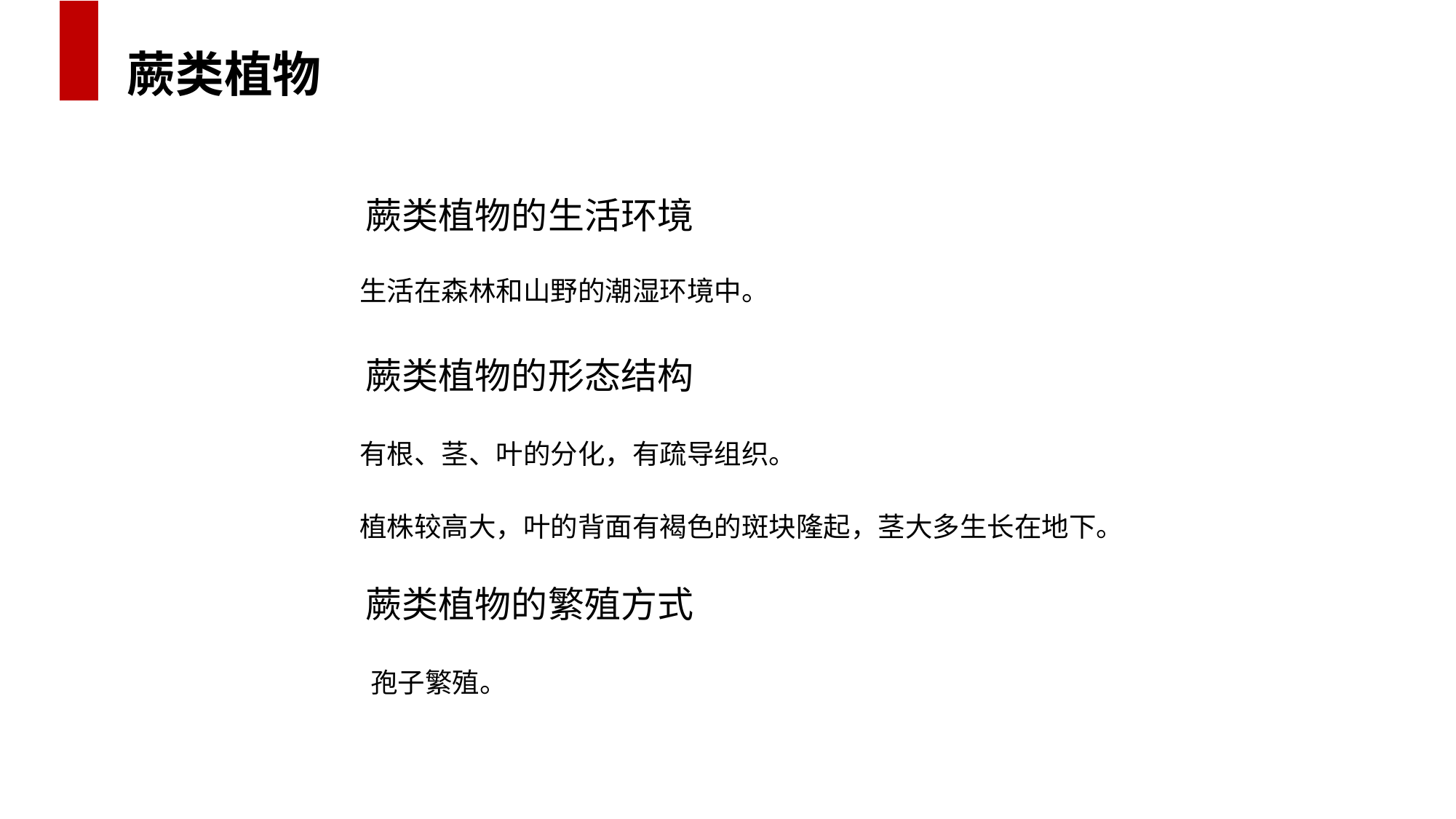

蕨类植物
蕨类植物的生活环境
　　生活在森林和山野的潮湿环境中。
蕨类植物的形态结构
　　有根、茎、叶的分化，有疏导组织。
　　植株较高大，叶的背面有褐色的斑块隆起，茎大多生长在地下。
蕨类植物的繁殖方式
　　孢子繁殖。